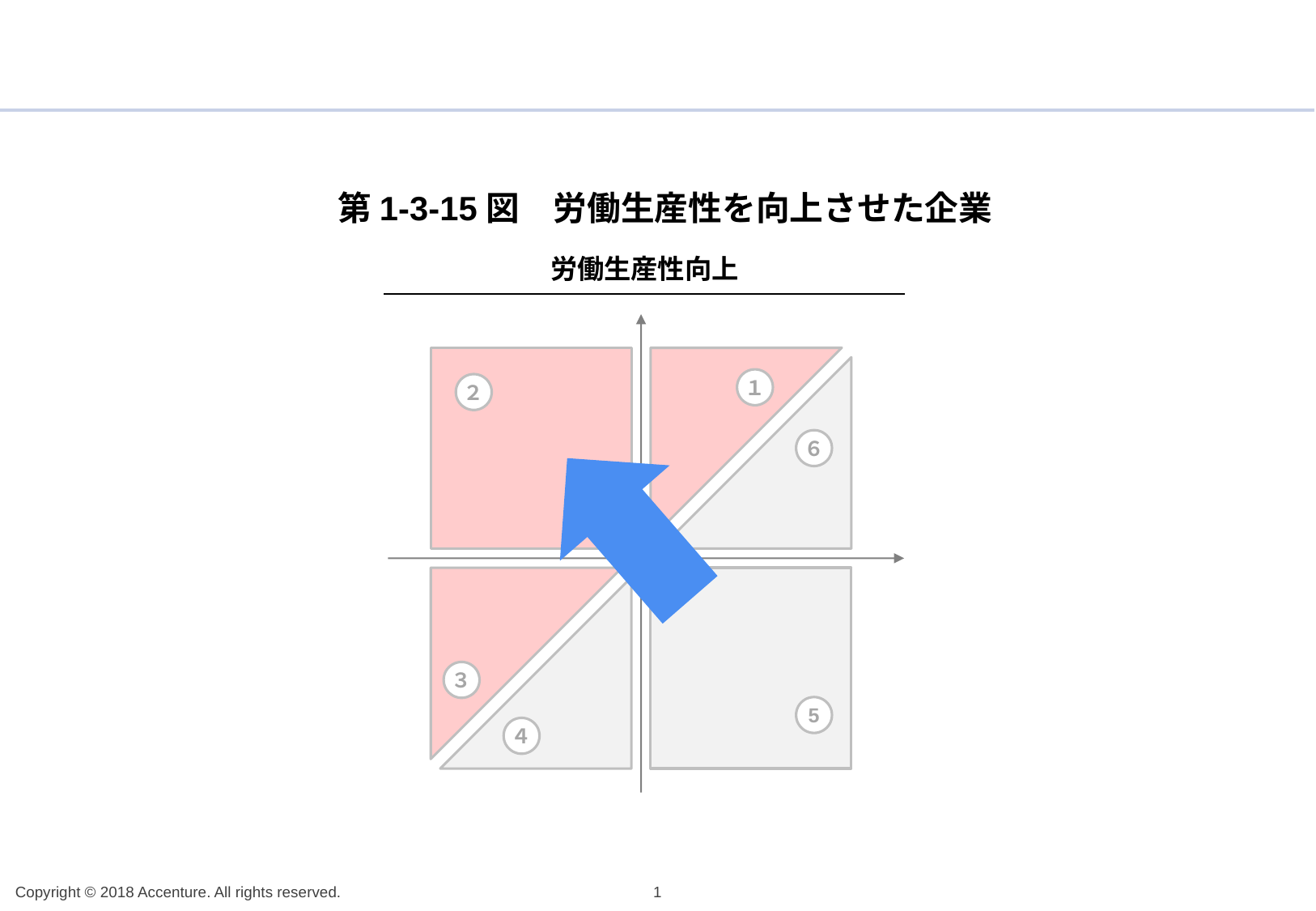

第1-3-15図　労働生産性を向上させた企業
労働生産性向上

１
２
６

３
5
４